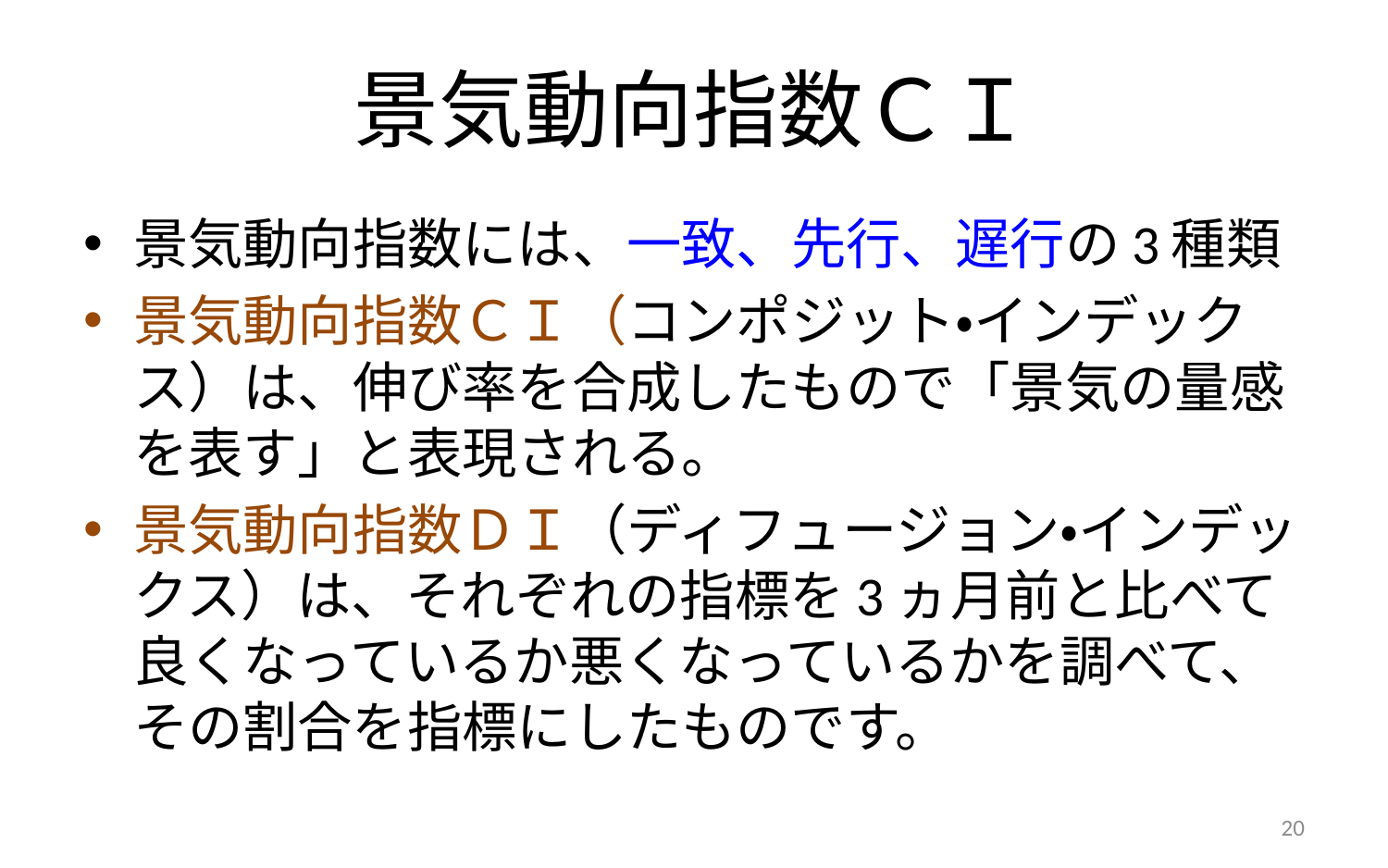

# 景気動向指数ＣＩ
景気動向指数には、一致、先行、遅行の3種類
景気動向指数ＣＩ（コンポジット・インデックス）は、伸び率を合成したもので「景気の量感を表す」と表現される。
景気動向指数ＤＩ（ディフュージョン・インデックス）は、それぞれの指標を3ヵ月前と比べて良くなっているか悪くなっているかを調べて、その割合を指標にしたものです。
20